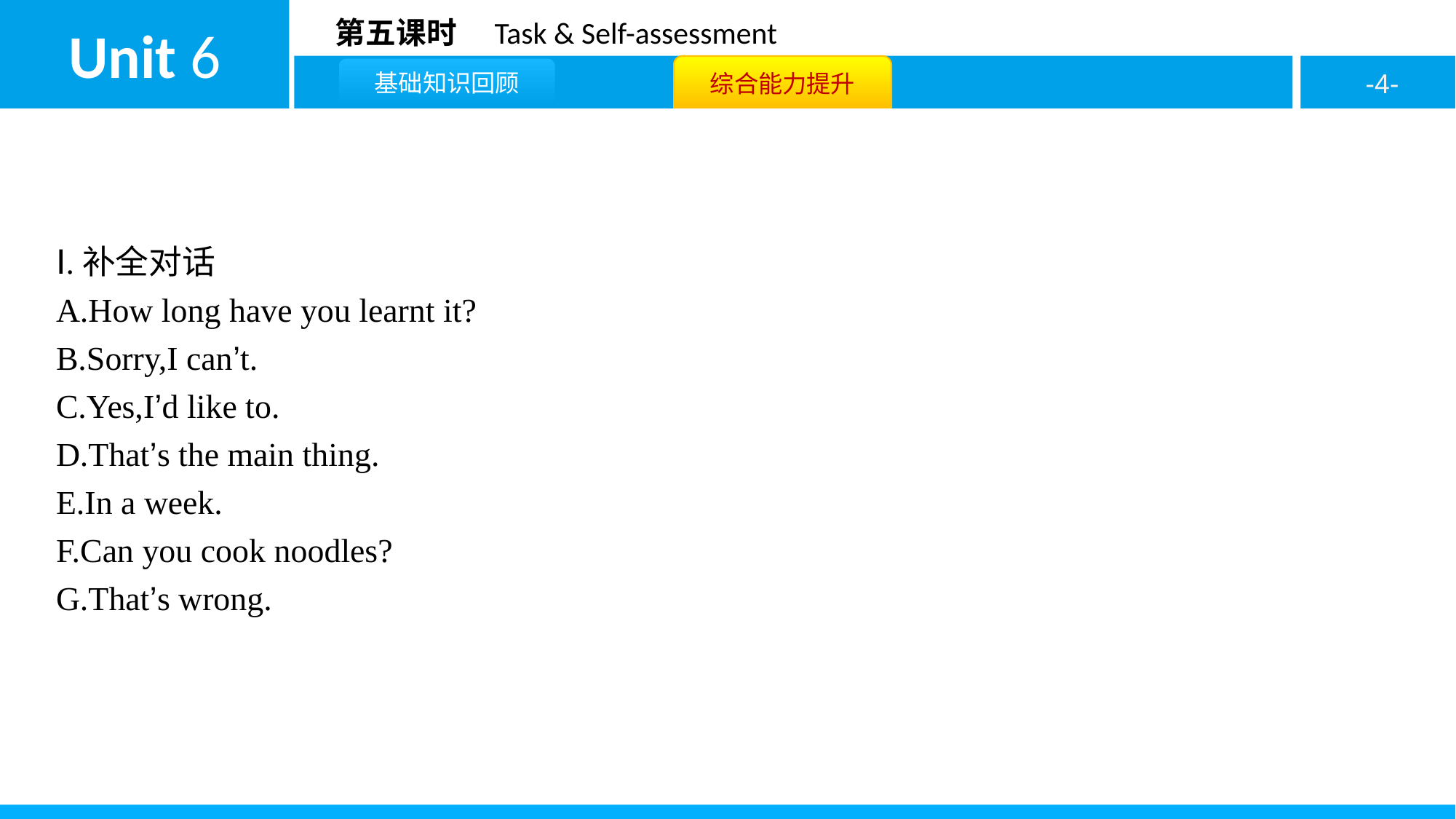

Ⅰ.补全对话
A.How long have you learnt it?
B.Sorry,I can’t.
C.Yes,I’d like to.
D.That’s the main thing.
E.In a week.
F.Can you cook noodles?
G.That’s wrong.